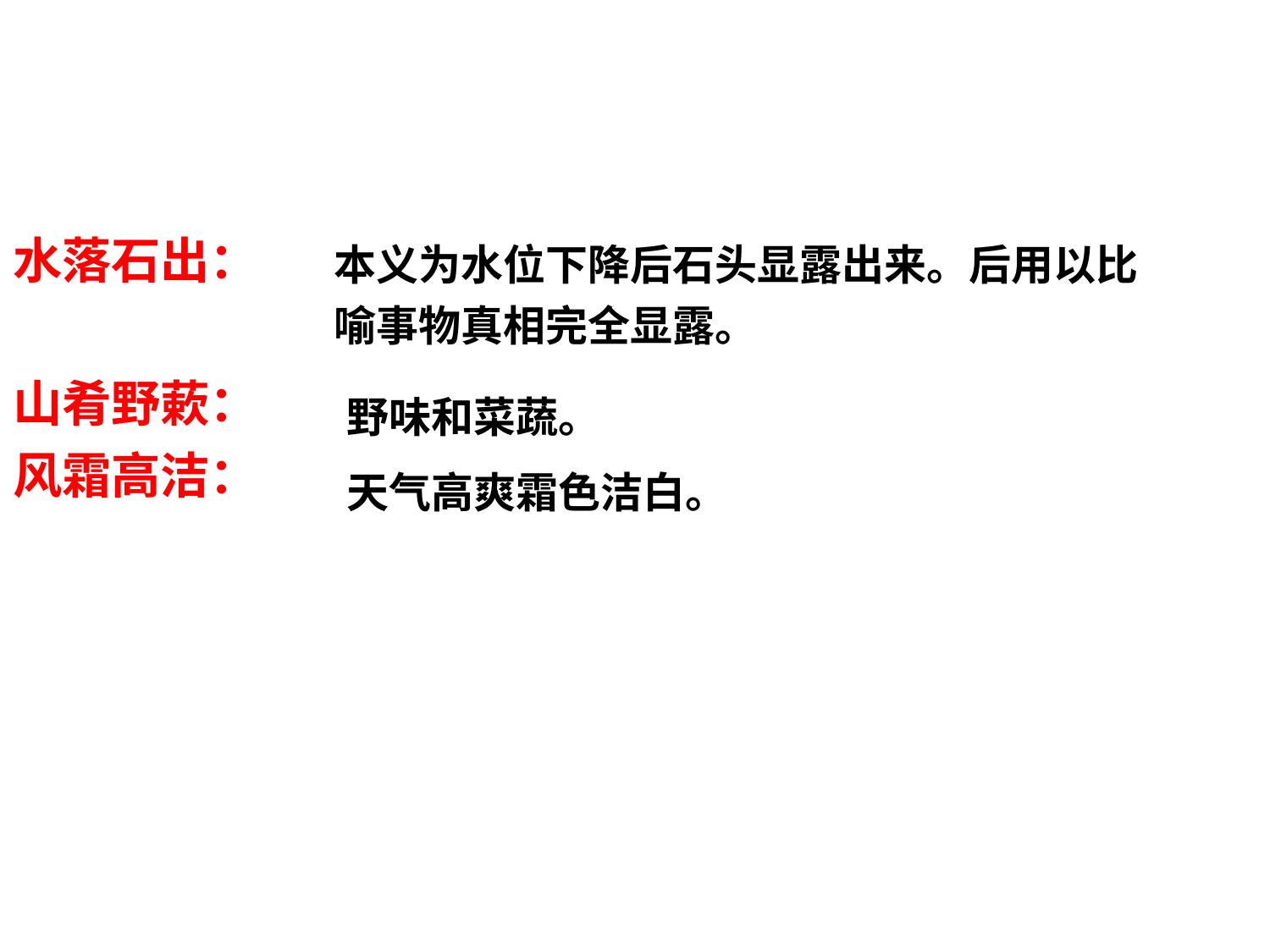

本义为水位下降后石头显露出来。后用以比喻事物真相完全显露。
水落石出：

山肴野蔌：
风霜高洁：
野味和菜蔬。
天气高爽霜色洁白。